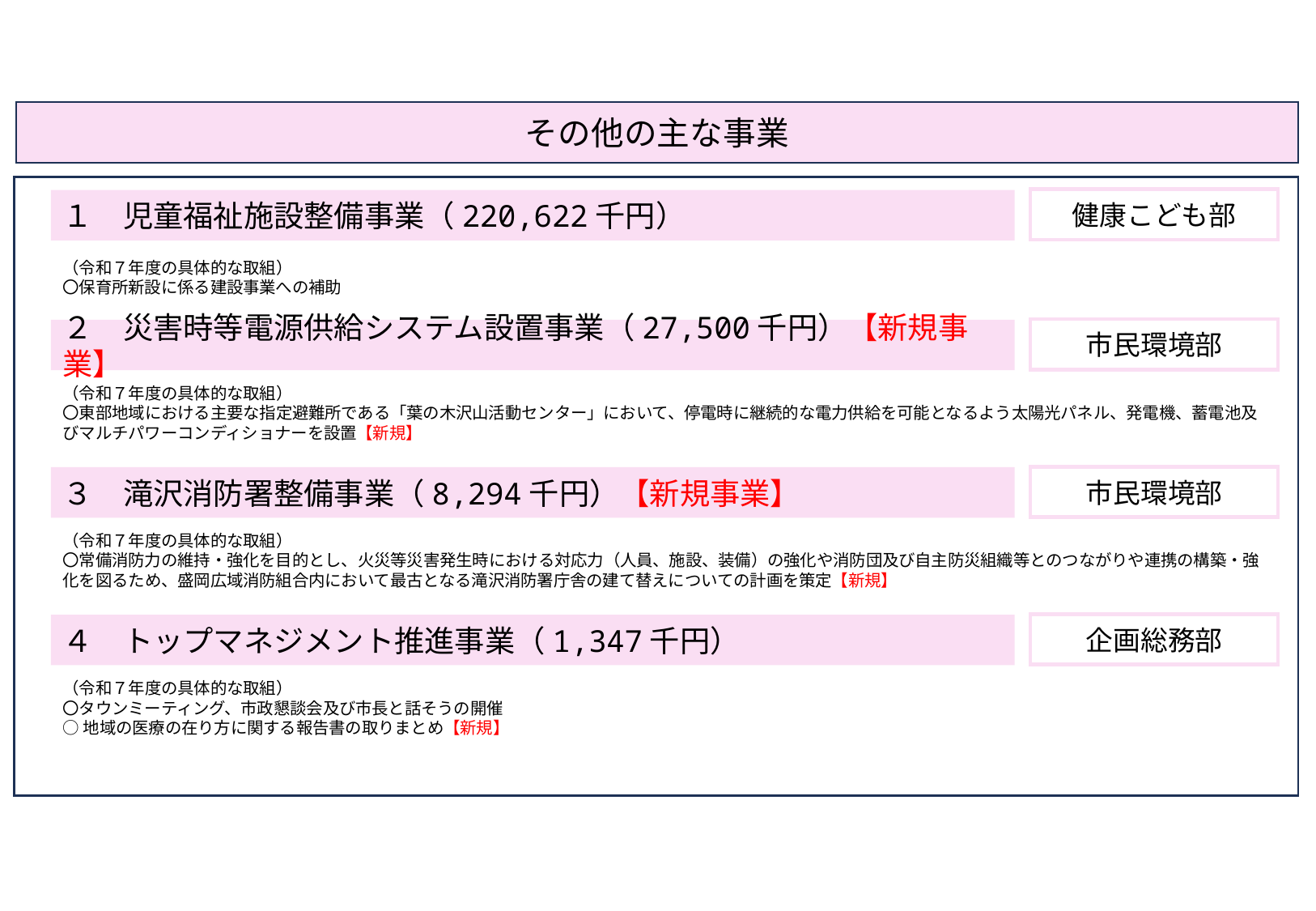

その他の主な事業

健康こども部
１　児童福祉施設整備事業（220,622千円）
（令和７年度の具体的な取組）
〇保育所新設に係る建設事業への補助
市民環境部
２　災害時等電源供給システム設置事業（27,500千円）【新規事業】
（令和７年度の具体的な取組）
〇東部地域における主要な指定避難所である「葉の木沢山活動センター」において、停電時に継続的な電力供給を可能となるよう太陽光パネル、発電機、蓄電池及びマルチパワーコンディショナーを設置【新規】
市民環境部
３　滝沢消防署整備事業（8,294千円）【新規事業】
（令和７年度の具体的な取組）
〇常備消防力の維持・強化を目的とし、火災等災害発生時における対応力（人員、施設、装備）の強化や消防団及び自主防災組織等とのつながりや連携の構築・強化を図るため、盛岡広域消防組合内において最古となる滝沢消防署庁舎の建て替えについての計画を策定【新規】
企画総務部
４　トップマネジメント推進事業（1,347千円）
（令和７年度の具体的な取組）
〇タウンミーティング、市政懇談会及び市長と話そうの開催
○地域の医療の在り方に関する報告書の取りまとめ【新規】